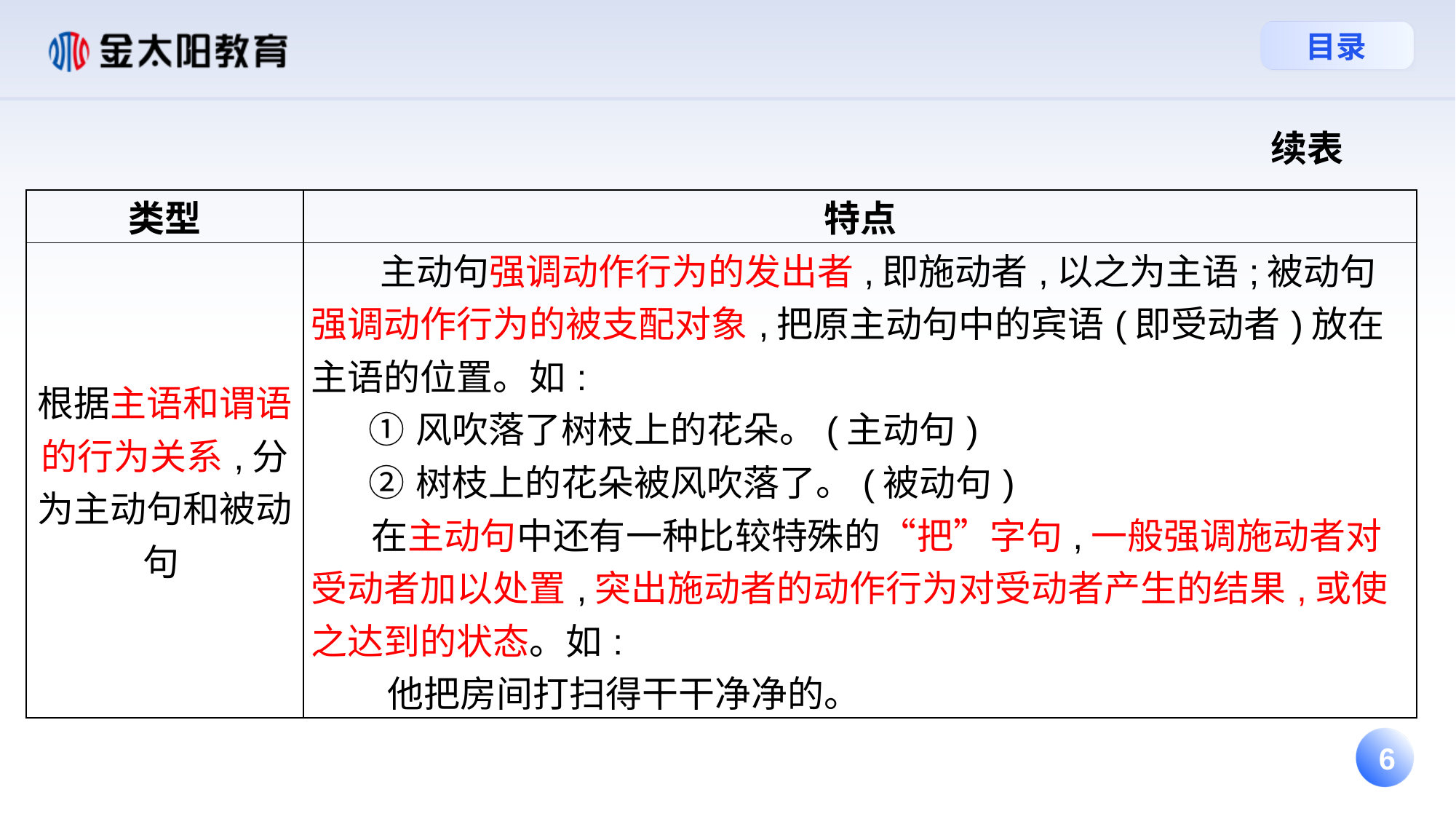

续表
| 类型 | 特点 |
| --- | --- |
| 根据主语和谓语的行为关系,分为主动句和被动句 | 主动句强调动作行为的发出者,即施动者,以之为主语;被动句强调动作行为的被支配对象,把原主动句中的宾语(即受动者)放在主语的位置。如: ①风吹落了树枝上的花朵。(主动句) ②树枝上的花朵被风吹落了。(被动句) 在主动句中还有一种比较特殊的“把”字句,一般强调施动者对受动者加以处置,突出施动者的动作行为对受动者产生的结果,或使之达到的状态。如: 他把房间打扫得干干净净的。 |